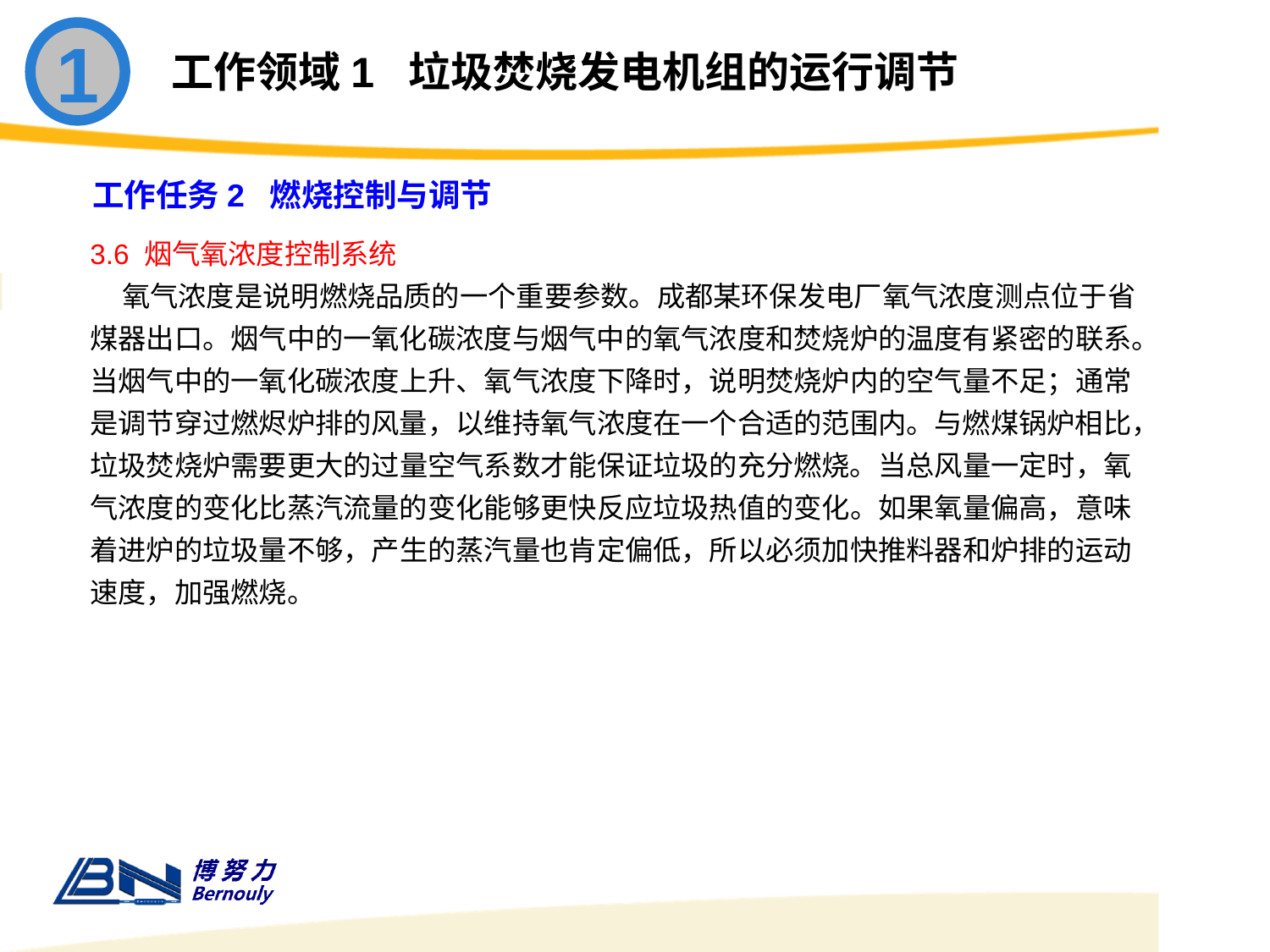

1
工作领域1  垃圾焚烧发电机组的运行调节
工作任务2  燃烧控制与调节
3.6 烟气氧浓度控制系统
    氧气浓度是说明燃烧品质的一个重要参数。成都某环保发电厂氧气浓度测点位于省煤器出口。烟气中的一氧化碳浓度与烟气中的氧气浓度和焚烧炉的温度有紧密的联系。当烟气中的一氧化碳浓度上升、氧气浓度下降时，说明焚烧炉内的空气量不足；通常是调节穿过燃烬炉排的风量，以维持氧气浓度在一个合适的范围内。与燃煤锅炉相比，垃圾焚烧炉需要更大的过量空气系数才能保证垃圾的充分燃烧。当总风量一定时，氧气浓度的变化比蒸汽流量的变化能够更快反应垃圾热值的变化。如果氧量偏高，意味着进炉的垃圾量不够，产生的蒸汽量也肯定偏低，所以必须加快推料器和炉排的运动速度，加强燃烧。